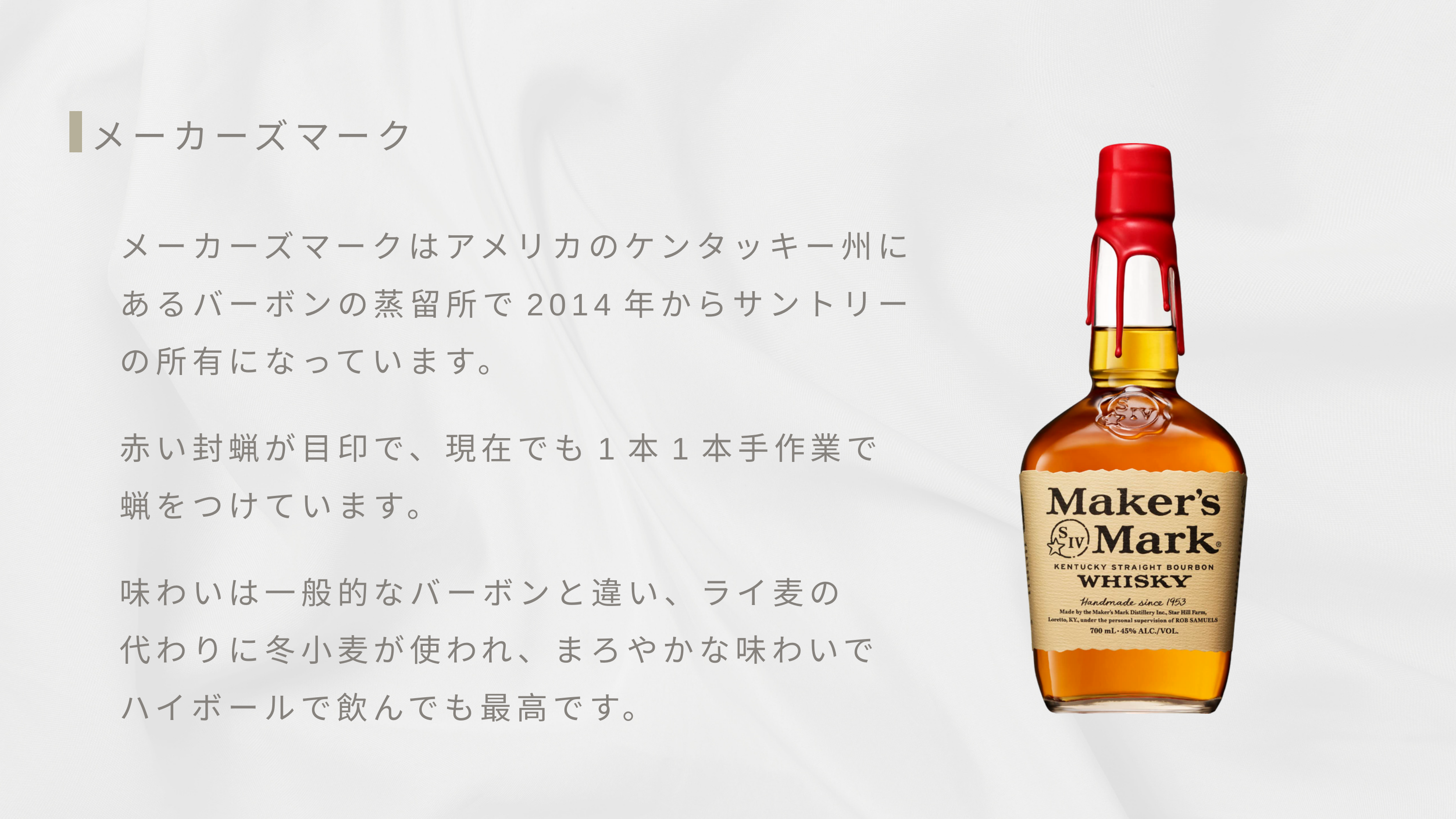

メーカーズマーク

メーカーズマークはアメリカのケンタッキー州にあるバーボンの蒸留所で2014年からサントリーの所有になっています。

赤い封蝋が目印で、現在でも1本1本手作業で
蝋をつけています。

味わいは一般的なバーボンと違い、ライ麦の
代わりに冬小麦が使われ、まろやかな味わいで
ハイボールで飲んでも最高です。